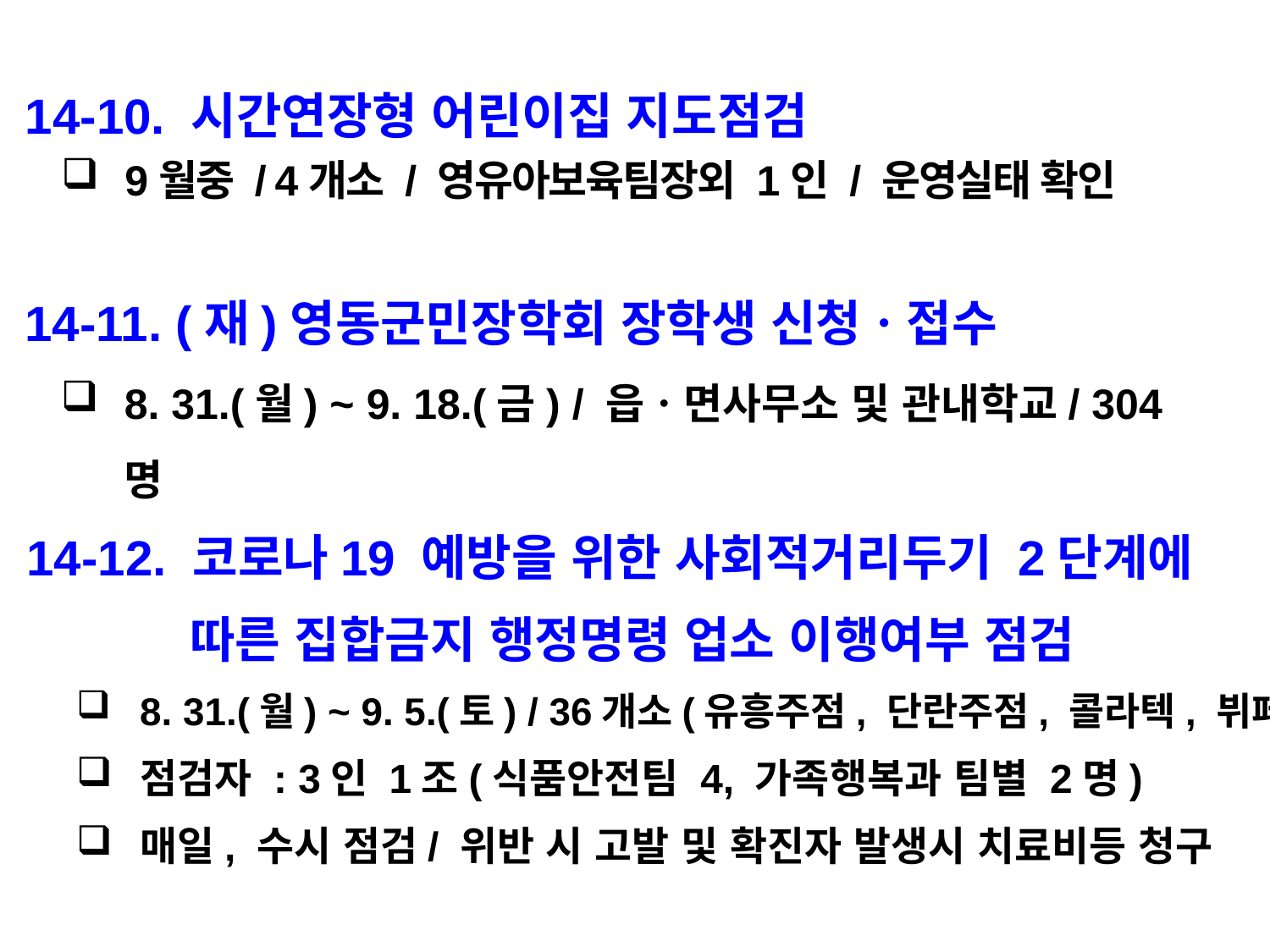

14-10. 시간연장형 어린이집 지도점검
9월중 / 4개소 / 영유아보육팀장외 1인 / 운영실태 확인
  14-11. (재)영동군민장학회 장학생 신청ㆍ접수
8. 31.(월) ~ 9. 18.(금) / 읍ㆍ면사무소 및 관내학교/ 304명
 14-12. 코로나19 예방을 위한 사회적거리두기 2단계에
            따른 집합금지 행정명령 업소 이행여부 점검
8. 31.(월) ~ 9. 5.(토) / 36개소(유흥주점, 단란주점, 콜라텍, 뷔페)
점검자 : 3인 1조(식품안전팀 4, 가족행복과 팀별 2명)
매일, 수시 점검/ 위반 시 고발 및 확진자 발생시 치료비등 청구